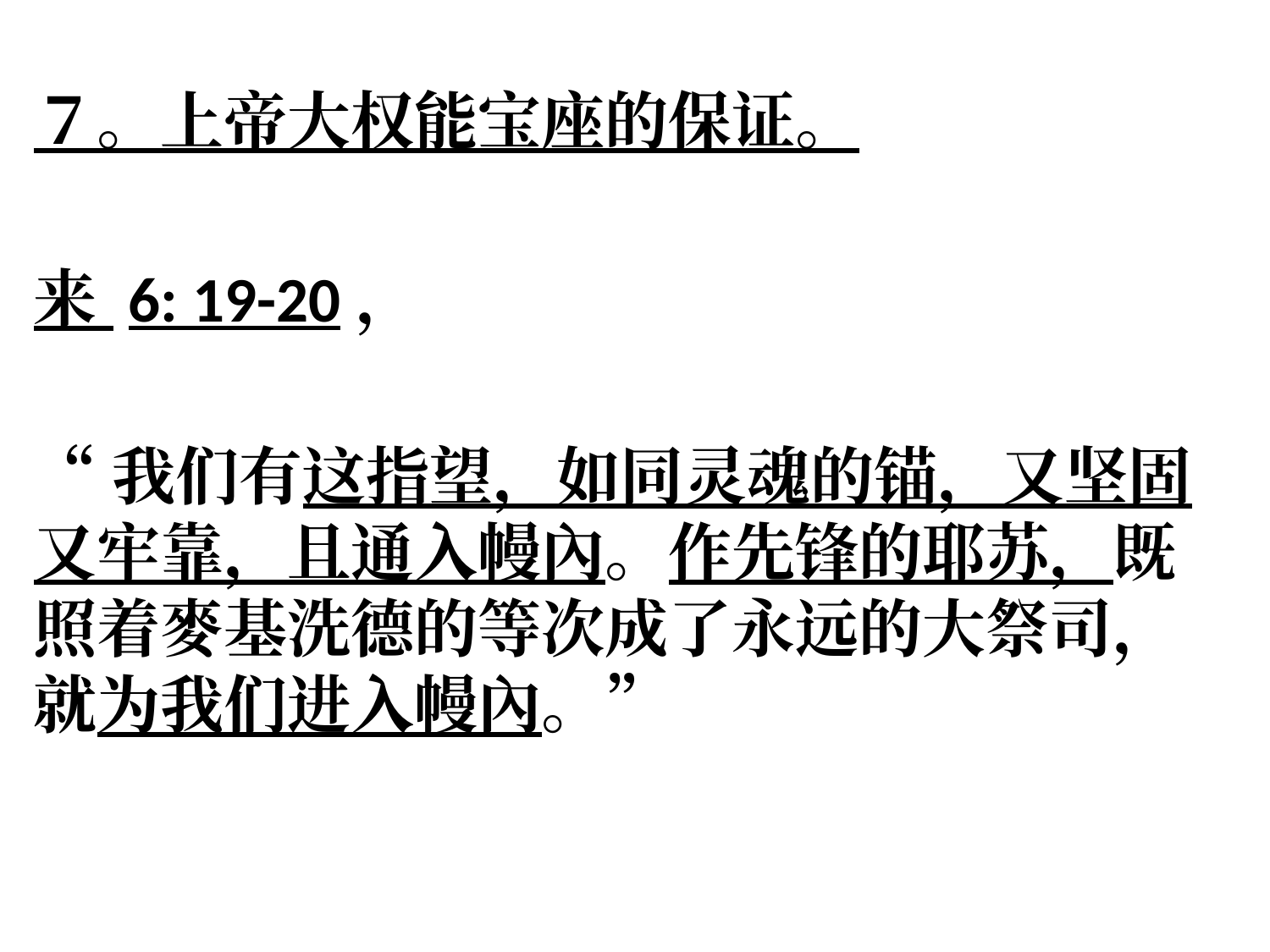

７。上帝大权能宝座的保证。

来 6: 19-20，

“我们有这指望，如同灵魂的锚，又坚固又牢靠，且通入幔內。作先锋的耶苏，既照着麥基洗德的等次成了永远的大祭司，就为我们进入幔內。”